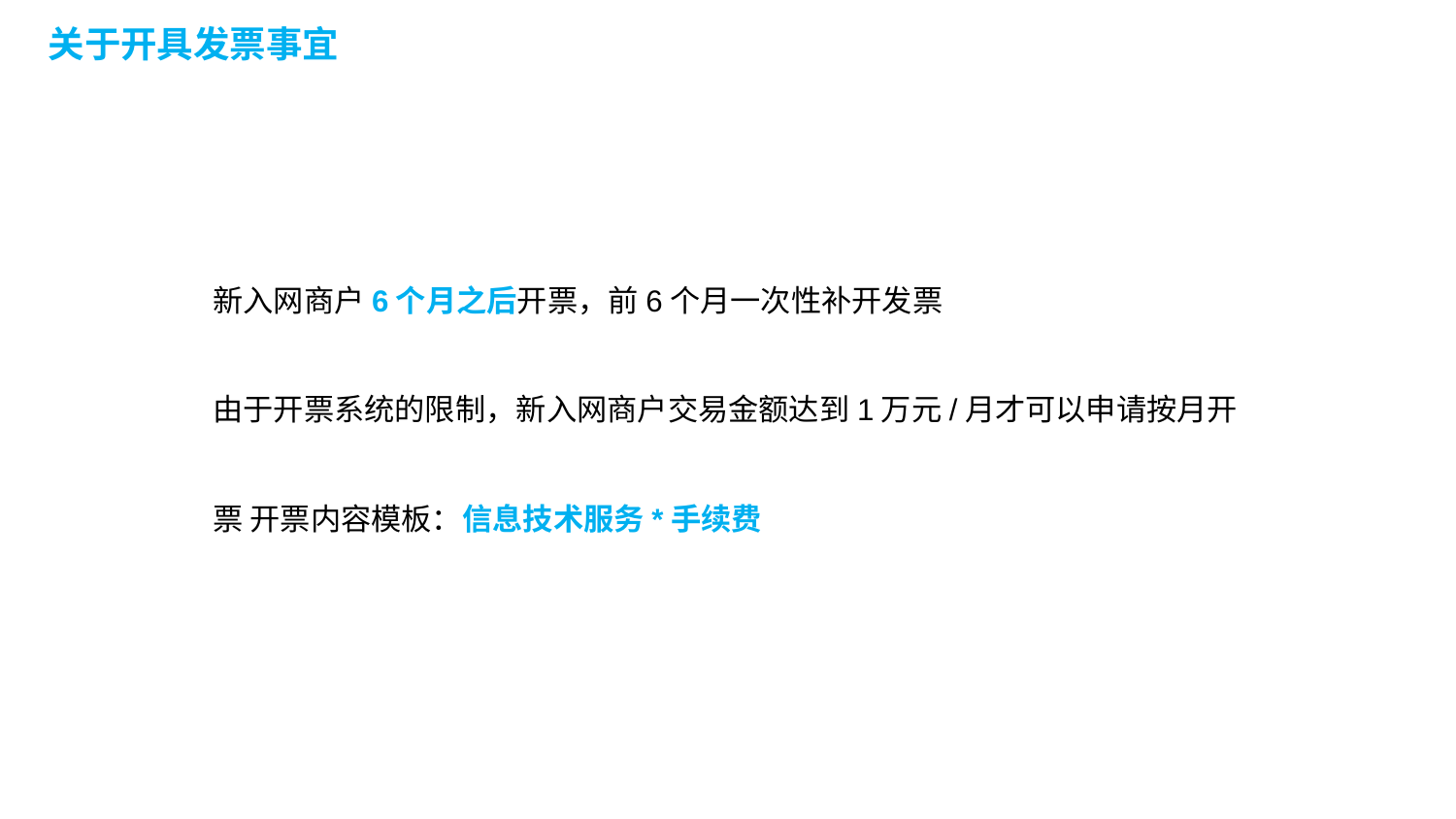

# 关于开具发票事宜
新入网商户6个月之后开票，前6个月一次性补开发票
由于开票系统的限制，新入网商户交易金额达到1万元/月才可以申请按月开票 开票内容模板：信息技术服务*手续费